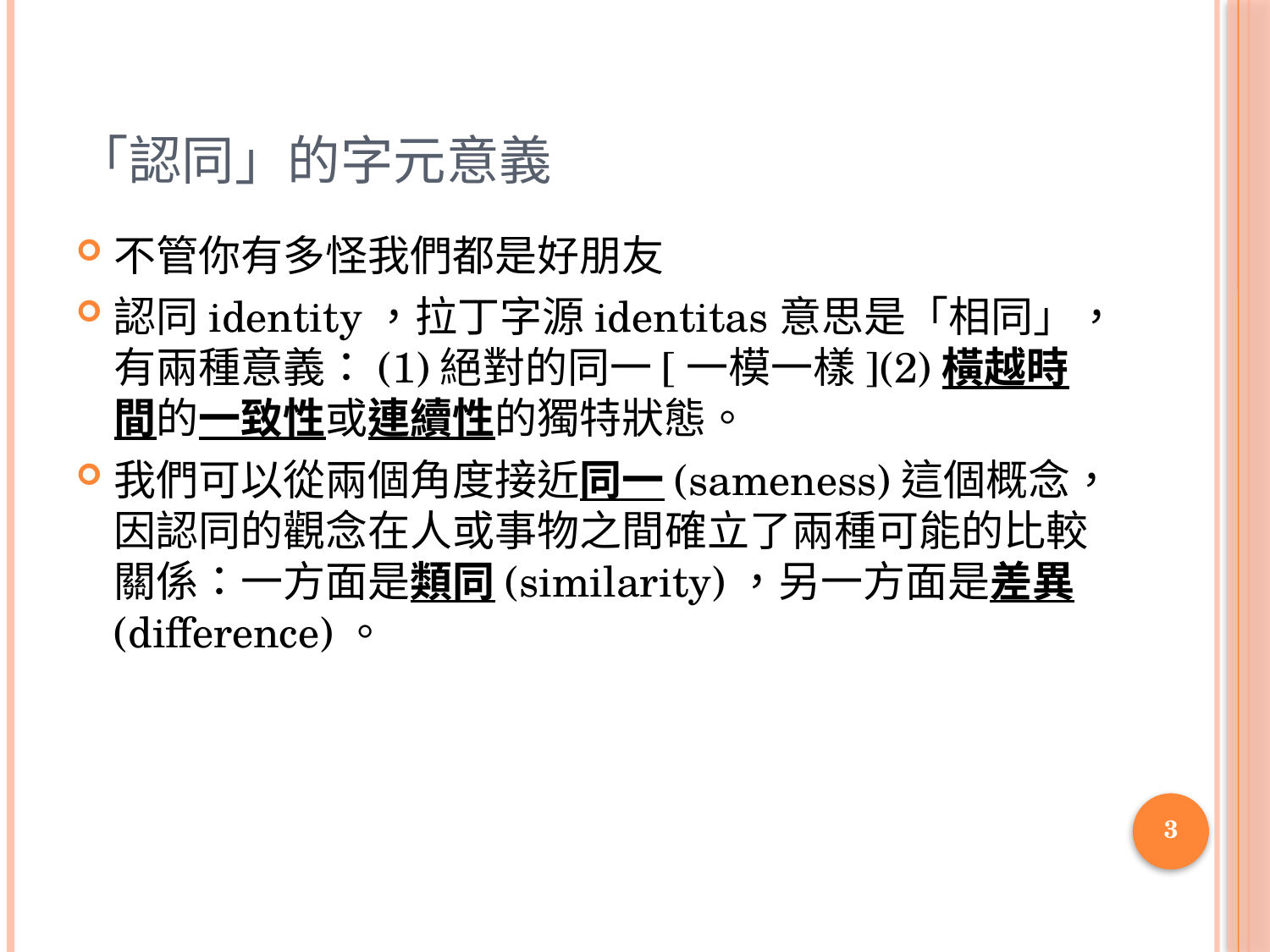

# 「認同」的字元意義
不管你有多怪我們都是好朋友
認同identity，拉丁字源identitas意思是「相同」，有兩種意義：(1)絕對的同一[一模一樣](2)橫越時間的一致性或連續性的獨特狀態。
我們可以從兩個角度接近同一(sameness)這個概念，因認同的觀念在人或事物之間確立了兩種可能的比較關係：一方面是類同(similarity)，另一方面是差異(difference)。

3